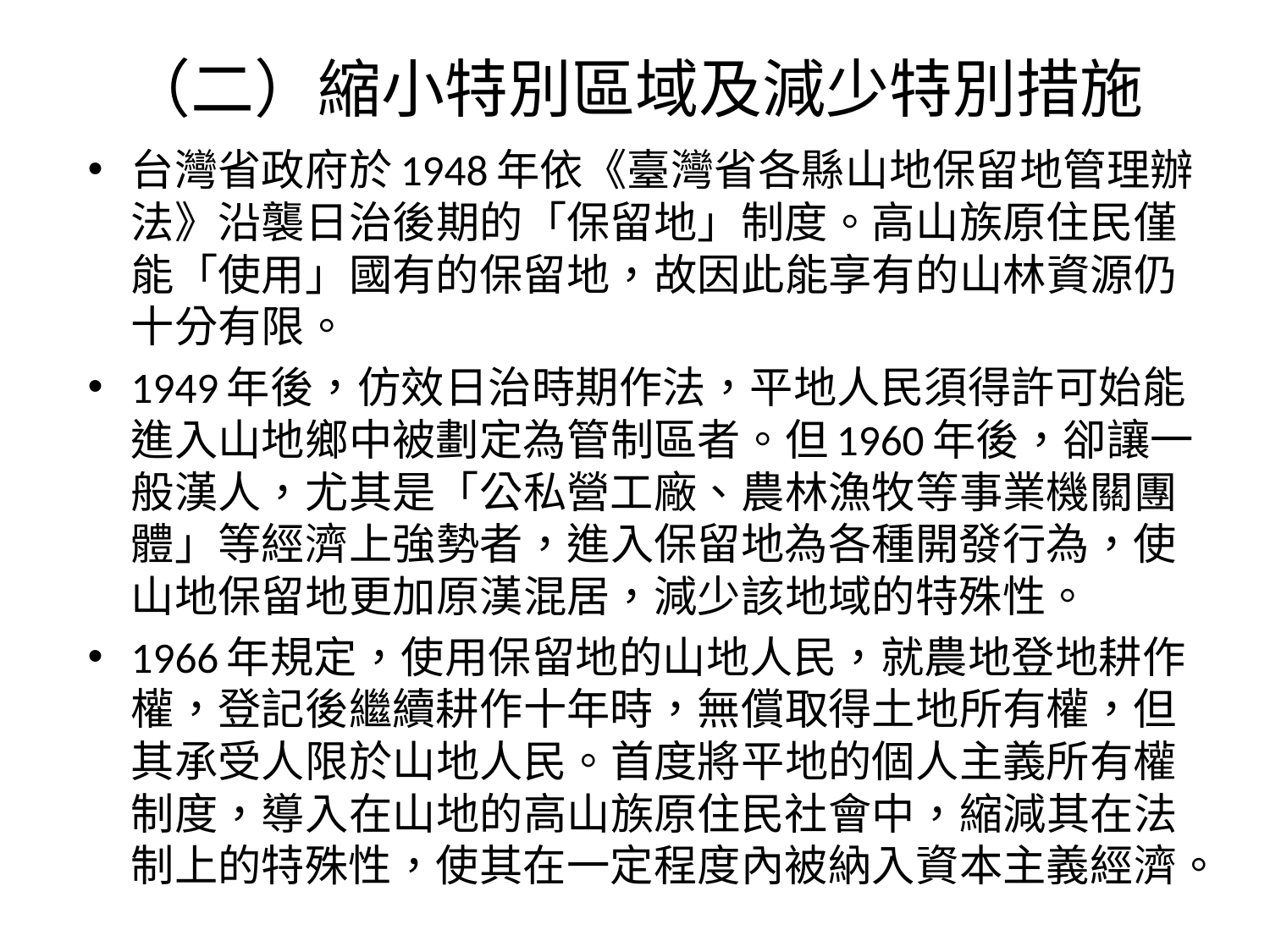

# （二）縮小特別區域及減少特別措施
台灣省政府於1948年依《臺灣省各縣山地保留地管理辦法》沿襲日治後期的「保留地」制度。高山族原住民僅能「使用」國有的保留地，故因此能享有的山林資源仍十分有限。
1949年後，仿效日治時期作法，平地人民須得許可始能進入山地鄉中被劃定為管制區者。但1960年後，卻讓一般漢人，尤其是「公私營工廠、農林漁牧等事業機關團體」等經濟上強勢者，進入保留地為各種開發行為，使山地保留地更加原漢混居，減少該地域的特殊性。
1966年規定，使用保留地的山地人民，就農地登地耕作權，登記後繼續耕作十年時，無償取得土地所有權，但其承受人限於山地人民。首度將平地的個人主義所有權制度，導入在山地的高山族原住民社會中，縮減其在法制上的特殊性，使其在一定程度內被納入資本主義經濟。